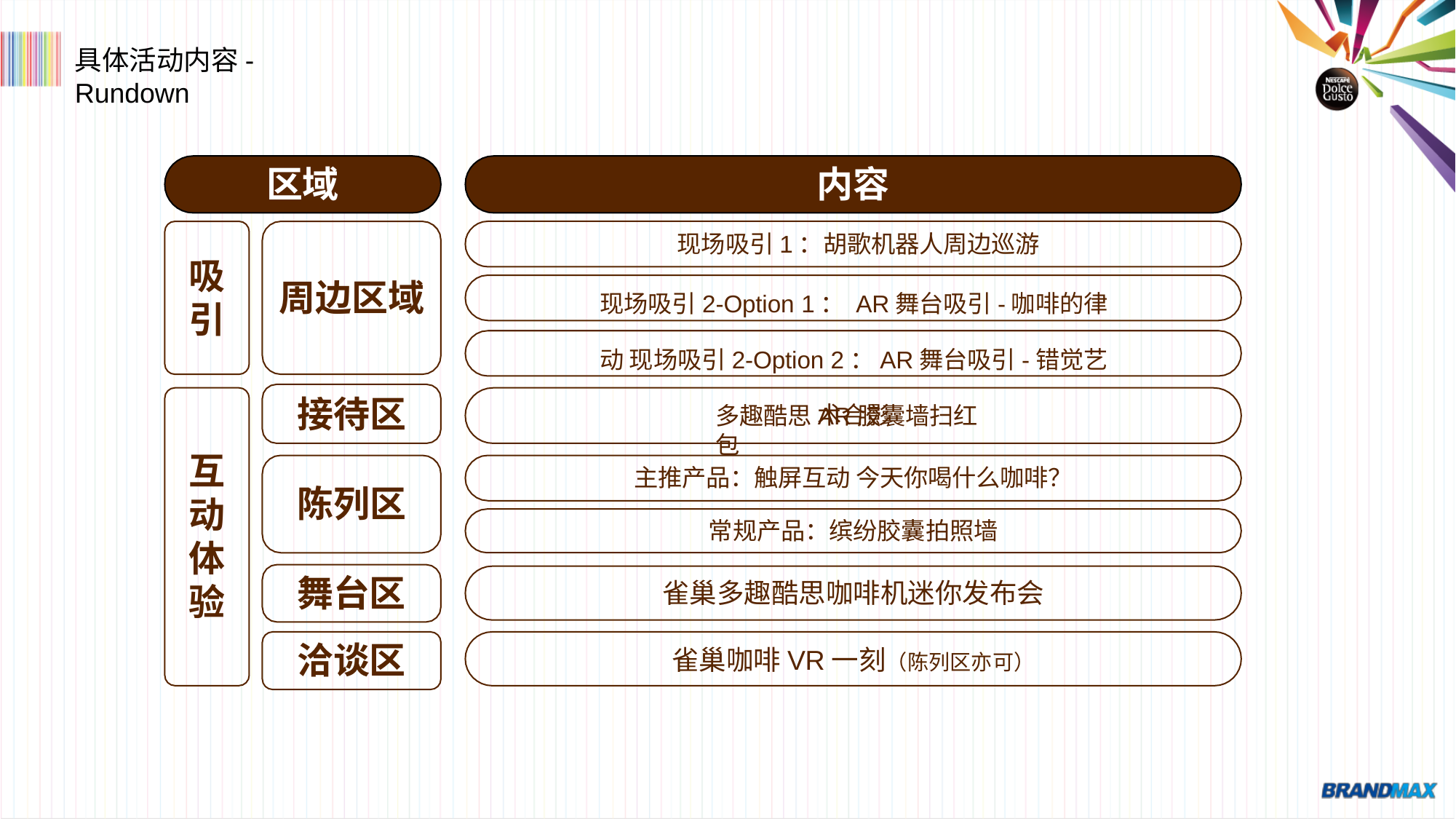

具体活动内容-Rundown

区域
内容
现场吸引1：胡歌机器人周边巡游
现场吸引2-Option 1： AR舞台吸引-咖啡的律动 现场吸引2-Option 2：AR舞台吸引-错觉艺术合影

吸
引
周边区域

接待区
多趣酷思AR胶囊墙扫红包
互 动 体 验

主推产品：触屏互动 今天你喝什么咖啡？
常规产品：缤纷胶囊拍照墙
陈列区

舞台区 洽谈区

雀巢多趣酷思咖啡机迷你发布会

雀巢咖啡VR一刻（陈列区亦可）